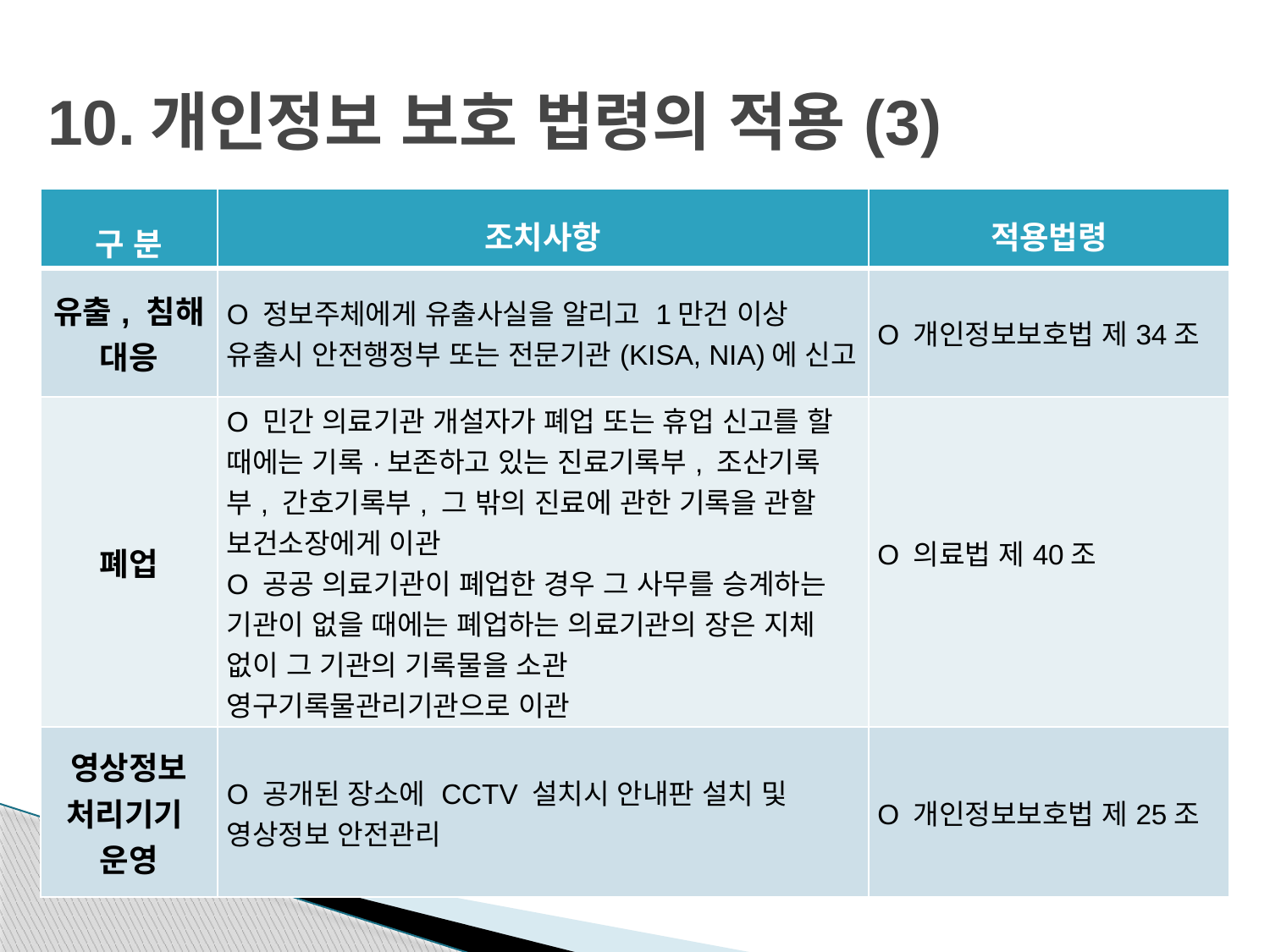

# 10.개인정보 보호 법령의 적용(3)
| 구 분 | 조치사항 | 적용법령 |
| --- | --- | --- |
| 유출, 침해 대응 | O 정보주체에게 유출사실을 알리고 1만건 이상 유출시 안전행정부 또는 전문기관(KISA, NIA)에 신고 | O 개인정보보호법 제34조 |
| 폐업 | O 민간 의료기관 개설자가 폐업 또는 휴업 신고를 할 때에는 기록·보존하고 있는 진료기록부, 조산기록부, 간호기록부, 그 밖의 진료에 관한 기록을 관할 보건소장에게 이관 O 공공 의료기관이 폐업한 경우 그 사무를 승계하는 기관이 없을 때에는 폐업하는 의료기관의 장은 지체 없이 그 기관의 기록물을 소관 영구기록물관리기관으로 이관 | O 의료법 제40조 |
| 영상정보 처리기기 운영 | O 공개된 장소에 CCTV 설치시 안내판 설치 및 영상정보 안전관리 | O 개인정보보호법 제25조 |